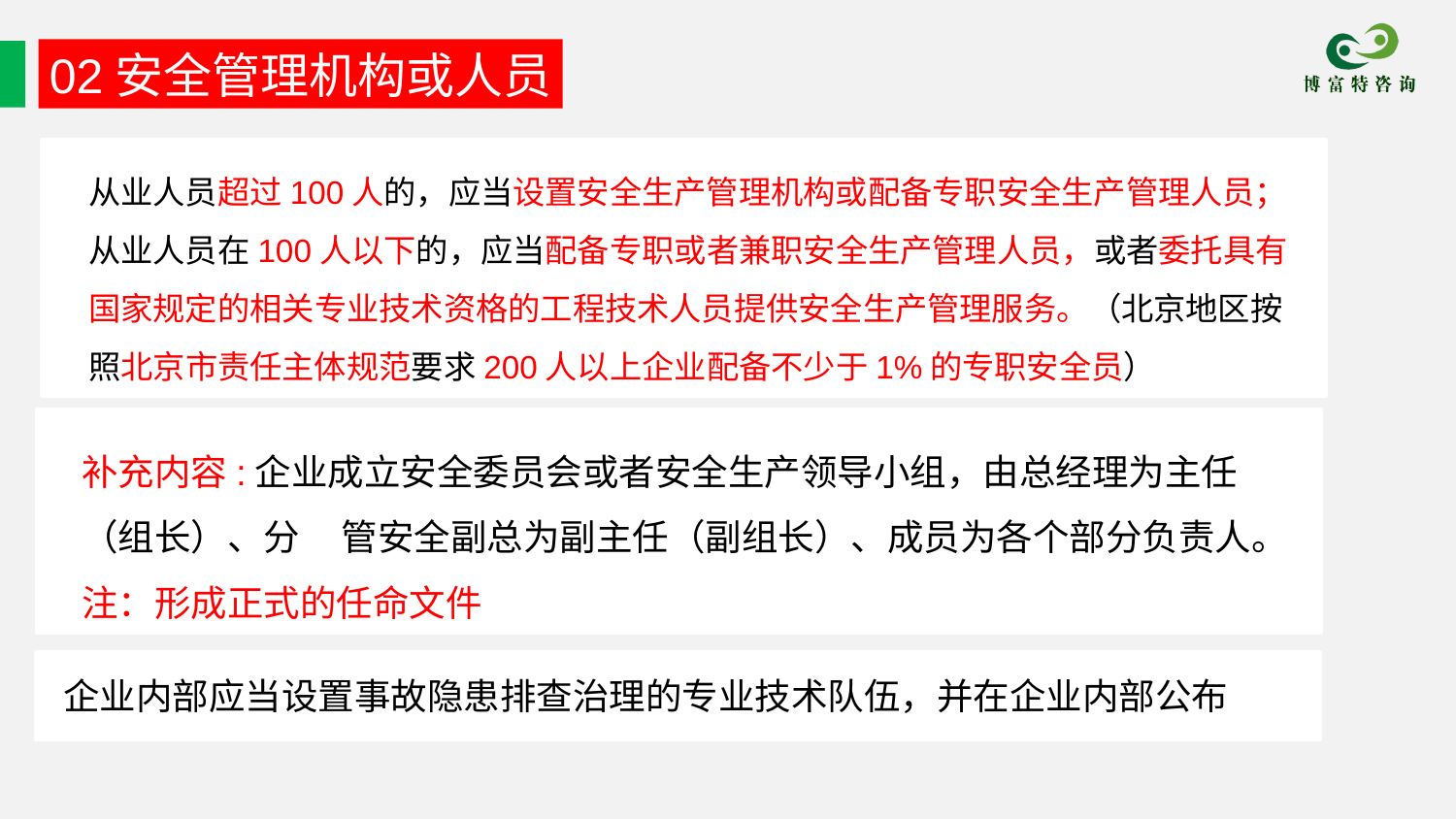

02安全管理机构或人员

从业人员超过100人的，应当设置安全生产管理机构或配备专职安全生产管理人员；从业人员在100人以下的，应当配备专职或者兼职安全生产管理人员，或者委托具有国家规定的相关专业技术资格的工程技术人员提供安全生产管理服务。（北京地区按照北京市责任主体规范要求200人以上企业配备不少于1%的专职安全员）

补充内容:企业成立安全委员会或者安全生产领导小组，由总经理为主任（组长）、分     管安全副总为副主任（副组长）、成员为各个部分负责人。
注：形成正式的任命文件

企业内部应当设置事故隐患排查治理的专业技术队伍，并在企业内部公布